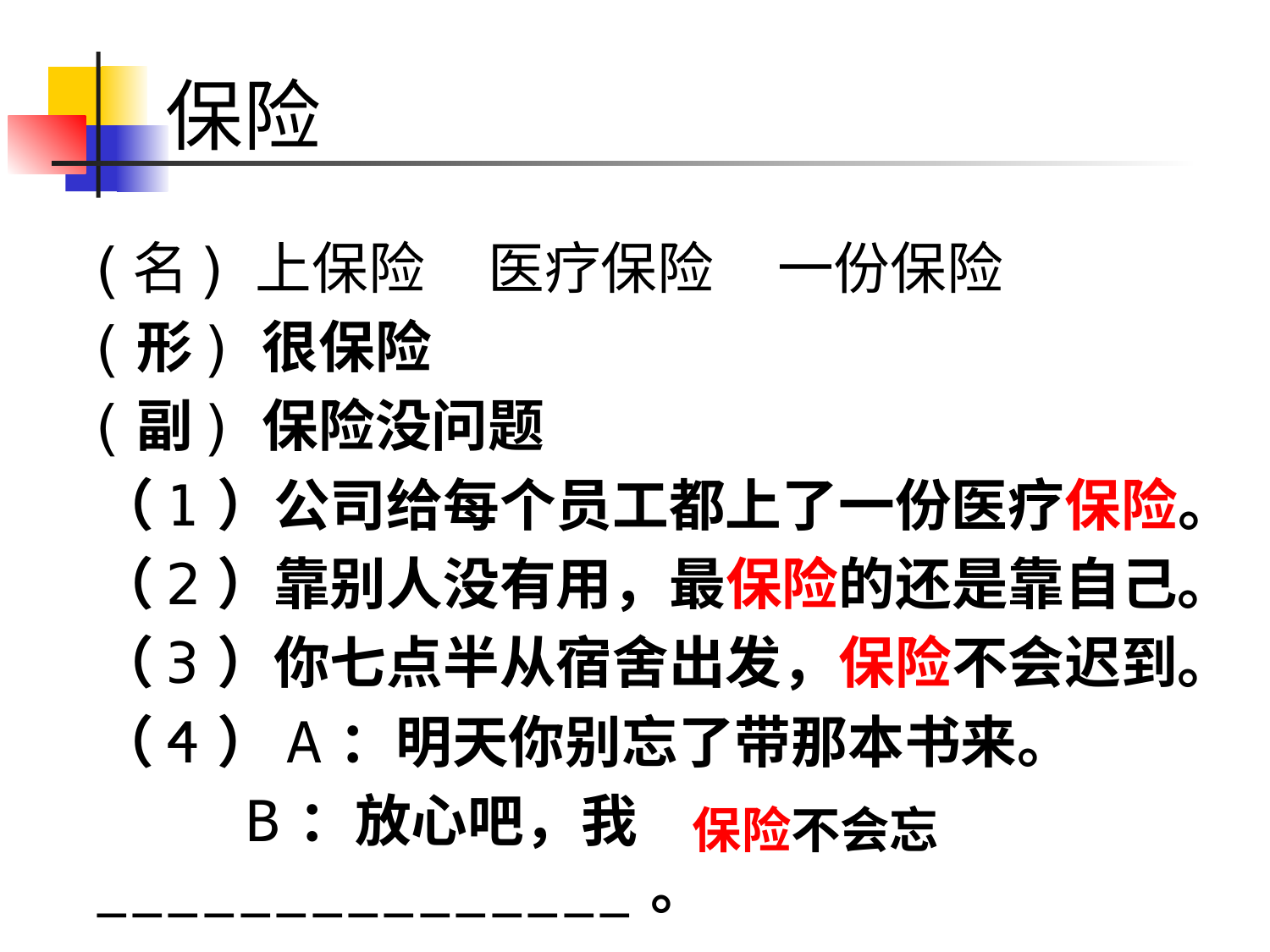

# 保险
(名) 上保险     医疗保险     一份保险
(形) 很保险
(副) 保险没问题
（1）公司给每个员工都上了一份医疗保险。
（2）靠别人没有用，最保险的还是靠自己。
（3）你七点半从宿舍出发，保险不会迟到。
（4）A：明天你别忘了带那本书来。
         B：放心吧，我_______________。

保险不会忘